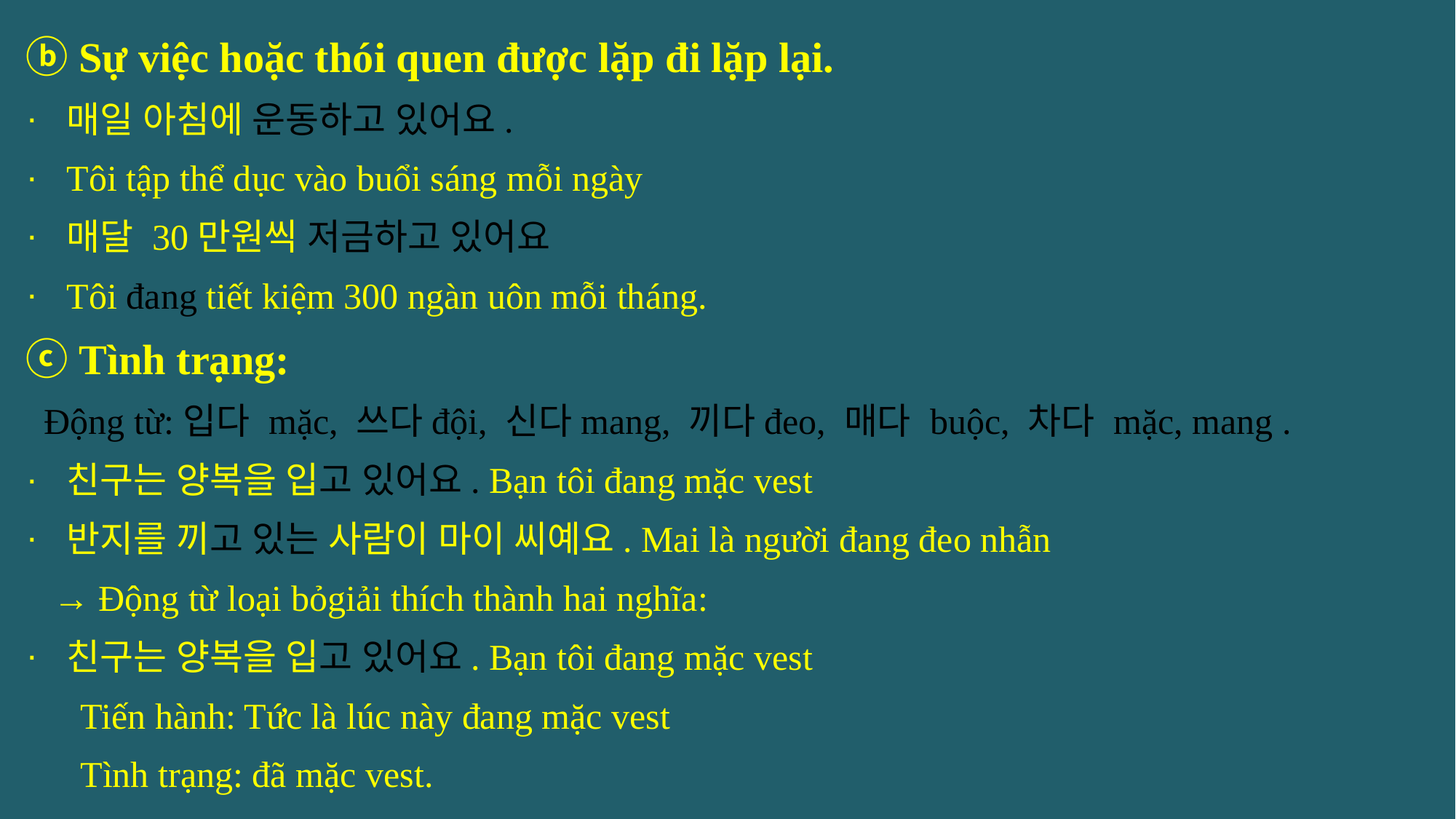

ⓑ Sự việc hoặc thói quen được lặp đi lặp lại.
매일 아침에 운동하고 있어요.
Tôi tập thể dục vào buổi sáng mỗi ngày
매달 30만원씩 저금하고 있어요
Tôi đang tiết kiệm 300 ngàn uôn mỗi tháng.
ⓒ Tình trạng:
 Động từ:입다 mặc, 쓰다đội, 신다mang, 끼다đeo, 매다 buộc, 차다 mặc, mang .
친구는 양복을 입고 있어요. Bạn tôi đang mặc vest
반지를 끼고 있는 사람이 마이 씨예요. Mai là người đang đeo nhẫn
→ Động từ loại bỏgiải thích thành hai nghĩa:
친구는 양복을 입고 있어요. Bạn tôi đang mặc vest
Tiến hành: Tức là lúc này đang mặc vest
Tình trạng: đã mặc vest.